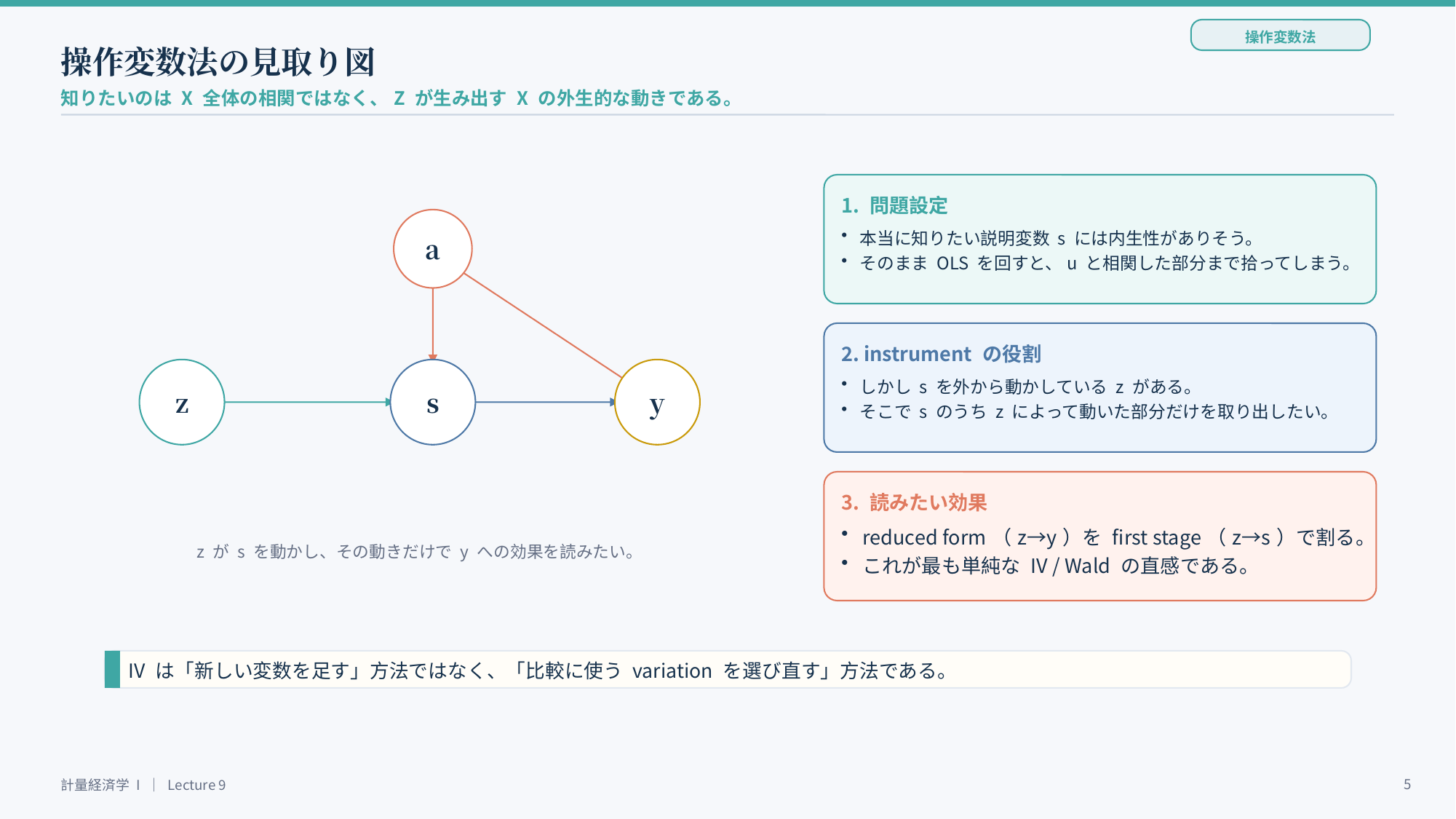

操作変数法
操作変数法の見取り図
知りたいのは X 全体の相関ではなく、Z が生み出す X の外生的な動きである。

1. 問題設定

本当に知りたい説明変数 s には内生性がありそう。
そのまま OLS を回すと、u と相関した部分まで拾ってしまう。
a

2. instrument の役割

しかし s を外から動かしている z がある。
そこで s のうち z によって動いた部分だけを取り出したい。
z
s
y

3. 読みたい効果
reduced form（z→y）を first stage（z→s）で割る。
これが最も単純な IV / Wald の直感である。
z が s を動かし、その動きだけで y への効果を読みたい。

IV は「新しい変数を足す」方法ではなく、「比較に使う variation を選び直す」方法である。
5
計量経済学 I ｜ Lecture 9